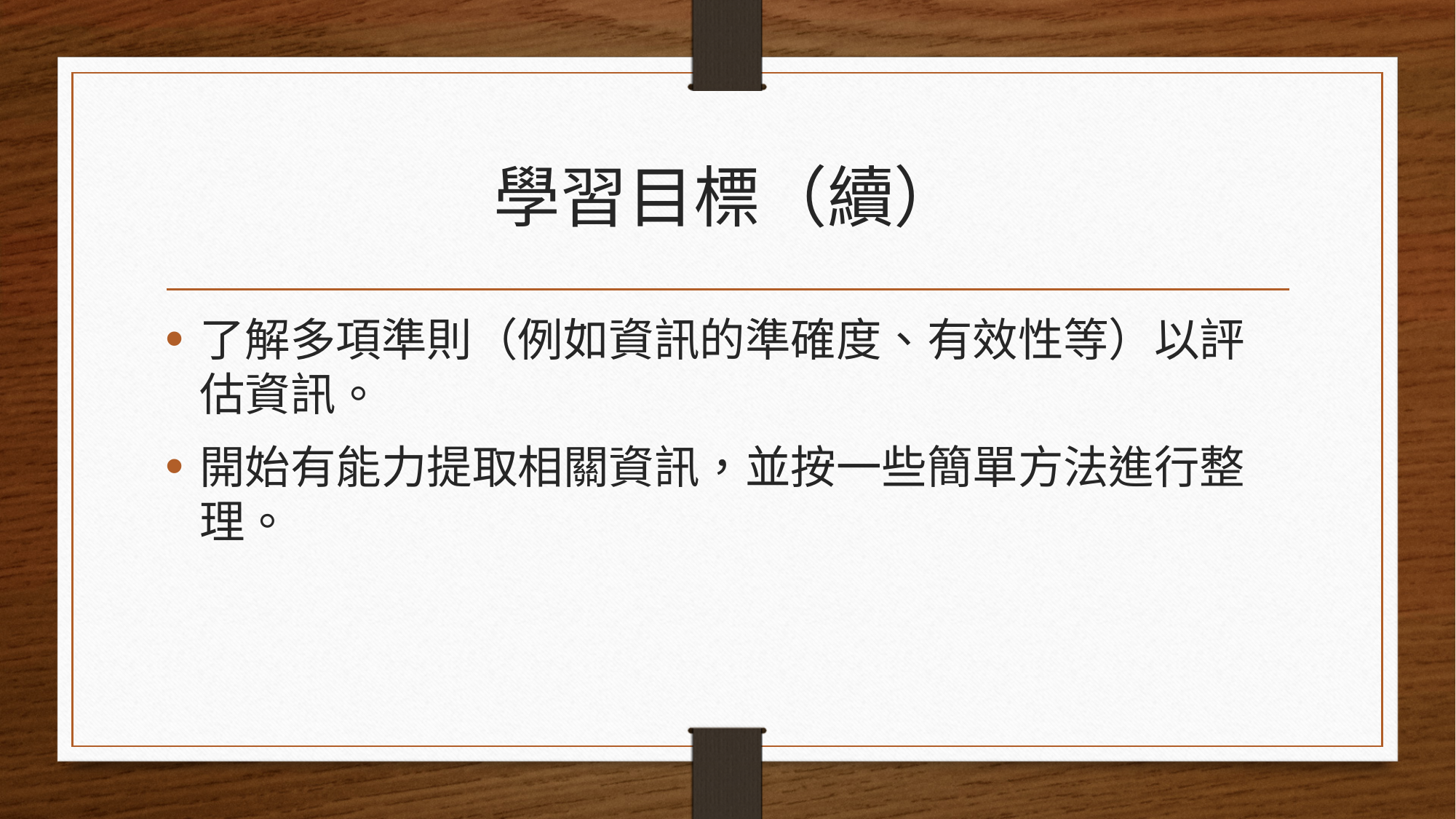

# 學習目標（續）
了解多項準則（例如資訊的準確度、有效性等）以評估資訊。
開始有能力提取相關資訊，並按一些簡單方法進行整理。